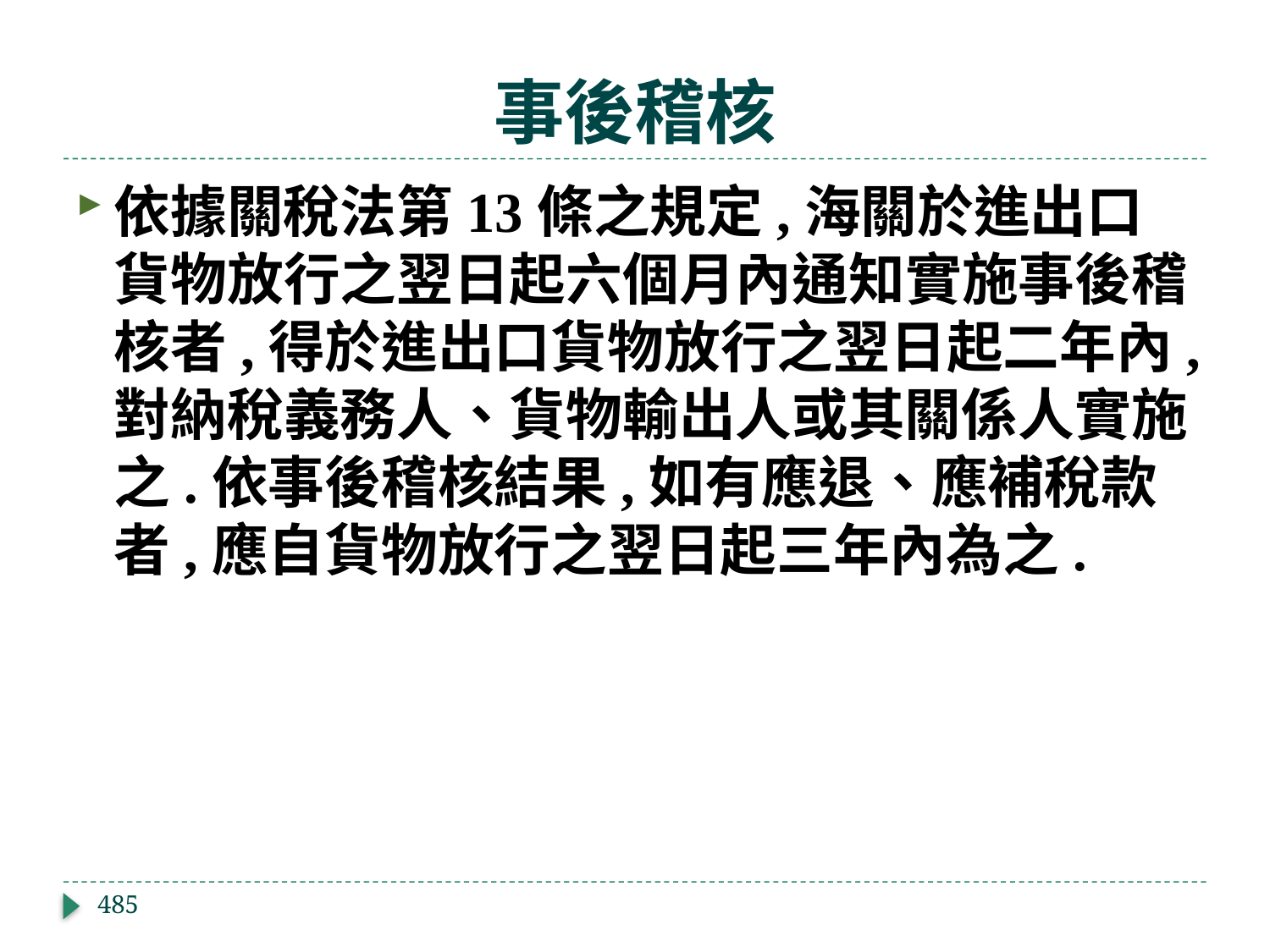

# 事後稽核
依據關稅法第13條之規定,海關於進出口貨物放行之翌日起六個月內通知實施事後稽核者,得於進出口貨物放行之翌日起二年內,對納稅義務人、貨物輸出人或其關係人實施之.依事後稽核結果,如有應退、應補稅款者,應自貨物放行之翌日起三年內為之.
485